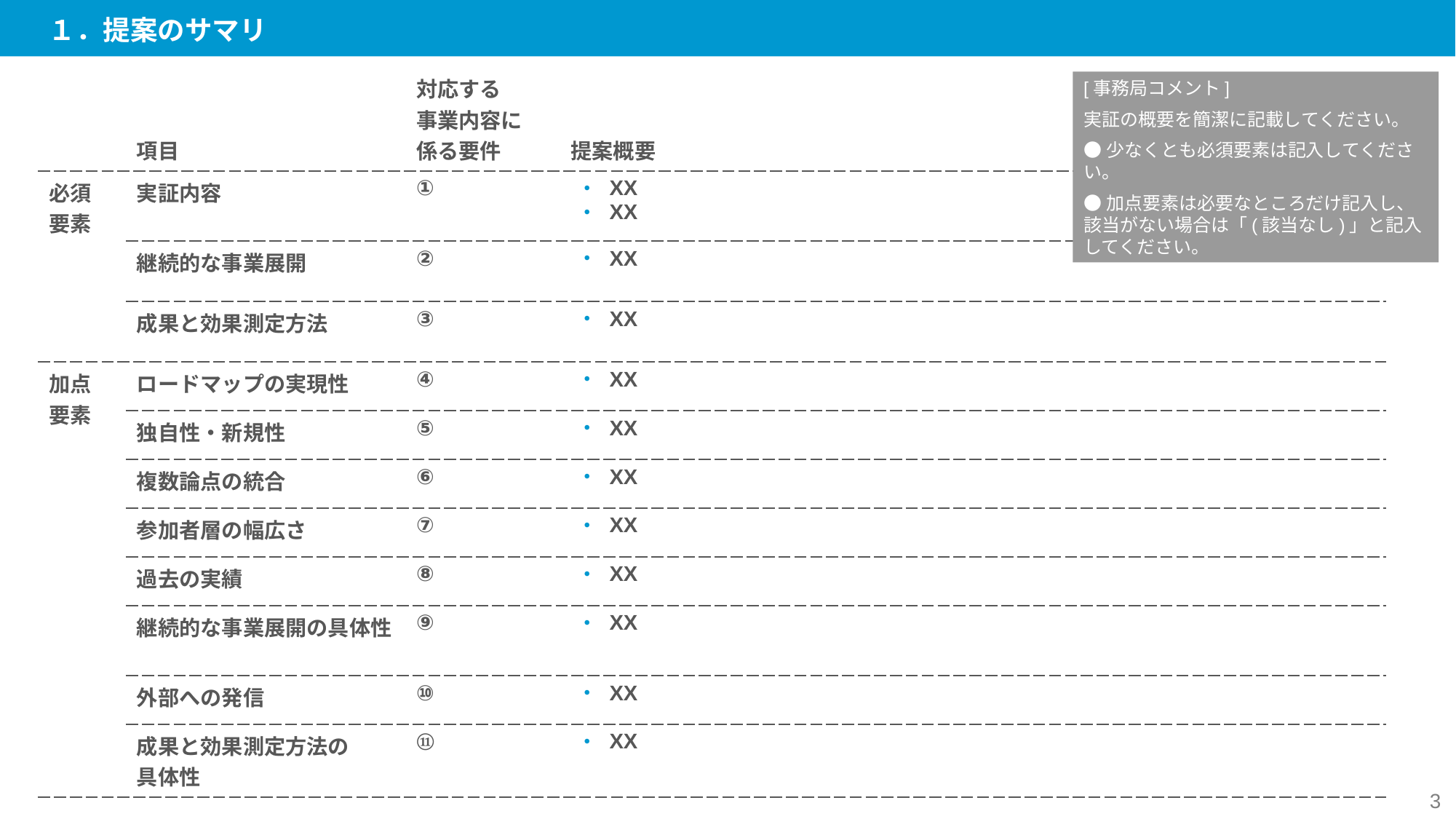

１．提案のサマリ
|  | 項目 | 対応する 事業内容に 係る要件 | 提案概要 |
| --- | --- | --- | --- |
| 必須 要素 | 実証内容 | ① | XX XX |
|  | 継続的な事業展開 | ② | XX |
|  | 成果と効果測定方法 | ③ | XX |
| 加点 要素 | ロードマップの実現性 | ④ | XX |
|  | 独自性・新規性 | ⑤ | XX |
|  | 複数論点の統合 | ⑥ | XX |
|  | 参加者層の幅広さ | ⑦ | XX |
|  | 過去の実績 | ⑧ | XX |
|  | 継続的な事業展開の具体性 | ⑨ | XX |
|  | 外部への発信 | ⑩ | XX |
|  | 成果と効果測定方法の 具体性 | ⑪ | XX |
[事務局コメント]
実証の概要を簡潔に記載してください。
●少なくとも必須要素は記入してください。
●加点要素は必要なところだけ記入し、該当がない場合は「(該当なし)」と記入してください。